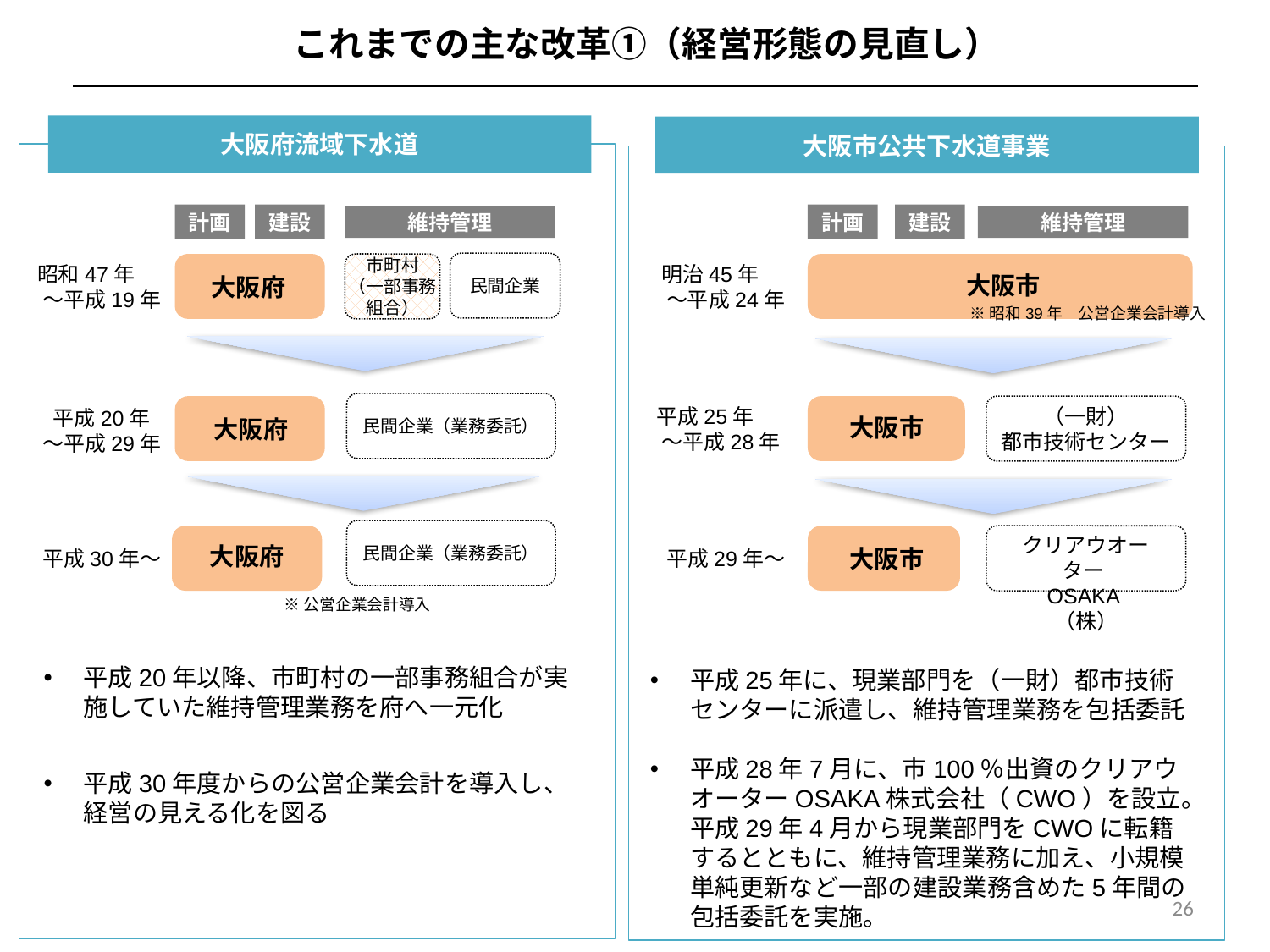

これまでの主な改革①（経営形態の見直し）
大阪府流域下水道
大阪市公共下水道事業

計画
建設
計画
建設
維持管理
維持管理
昭和47年
～平成19年
明治45年
～平成24年
民間企業

市町村
（一部事務組合）

大阪市
大阪府
※昭和39年　公営企業会計導入

平成25年
～平成28年
平成20年
～平成29年
民間企業（業務委託）

（一財）
都市技術センター
大阪市
大阪府

平成30年～
民間企業（業務委託）
平成29年～

クリアウオーターOSAKA（株）
大阪府
大阪市
※公営企業会計導入
平成20年以降、市町村の一部事務組合が実施していた維持管理業務を府へ一元化

平成30年度からの公営企業会計を導入し、経営の見える化を図る
平成25年に、現業部門を（一財）都市技術センターに派遣し、維持管理業務を包括委託

平成28年7月に、市100％出資のクリアウオーターOSAKA株式会社（CWO）を設立。平成29年4月から現業部門をCWOに転籍するとともに、維持管理業務に加え、小規模単純更新など一部の建設業務含めた5年間の包括委託を実施。
26